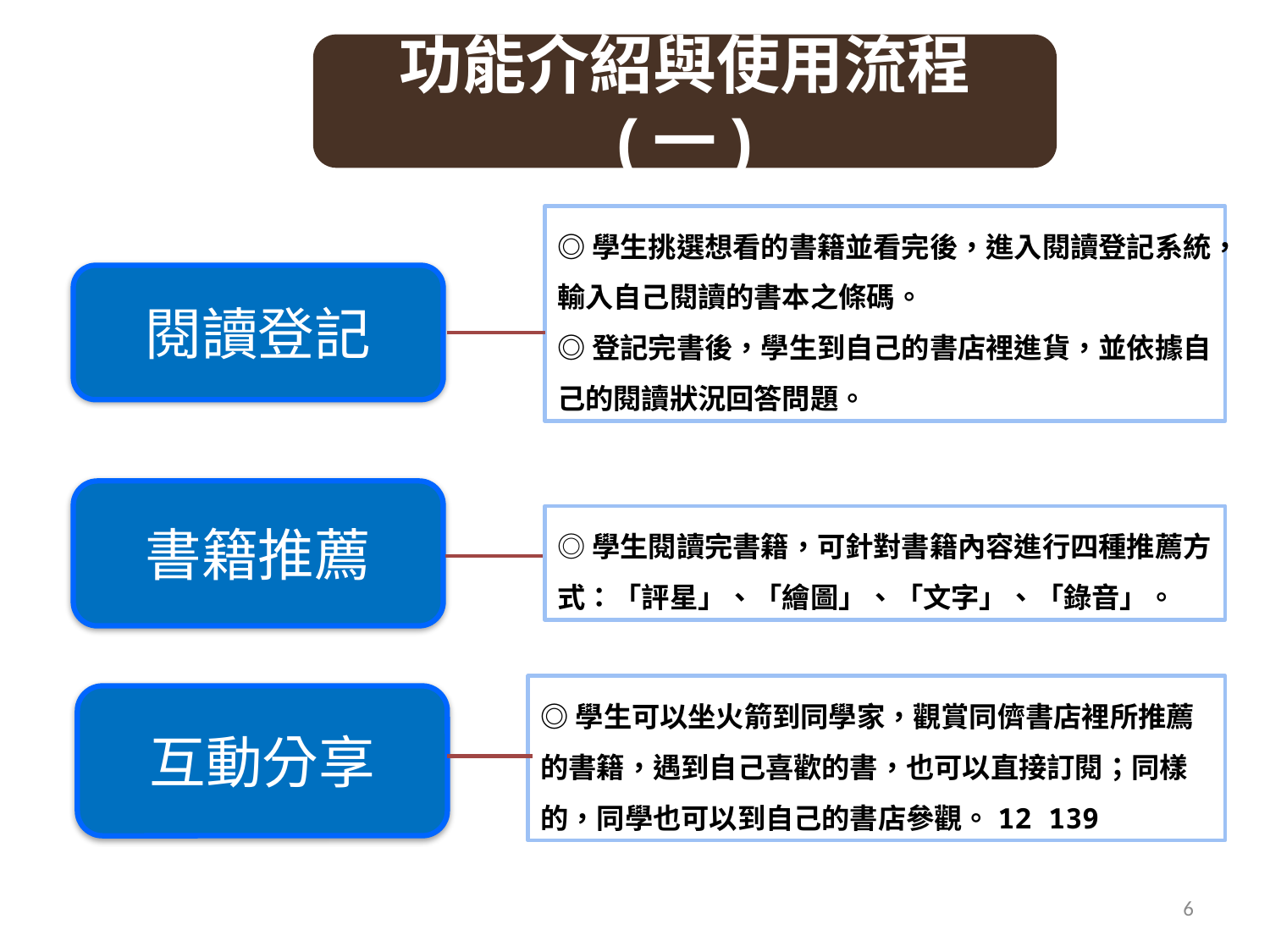

功能介紹與使用流程 (一)
◎學生挑選想看的書籍並看完後，進入閱讀登記系統，
輸入自己閱讀的書本之條碼。
◎登記完書後，學生到自己的書店裡進貨，並依據自己的閱讀狀況回答問題。
閱讀登記
書籍推薦
◎學生閱讀完書籍，可針對書籍內容進行四種推薦方式：「評星」、「繪圖」、「文字」、「錄音」。
◎學生可以坐火箭到同學家，觀賞同儕書店裡所推薦的書籍，遇到自己喜歡的書，也可以直接訂閱；同樣的，同學也可以到自己的書店參觀。12 139
互動分享
6